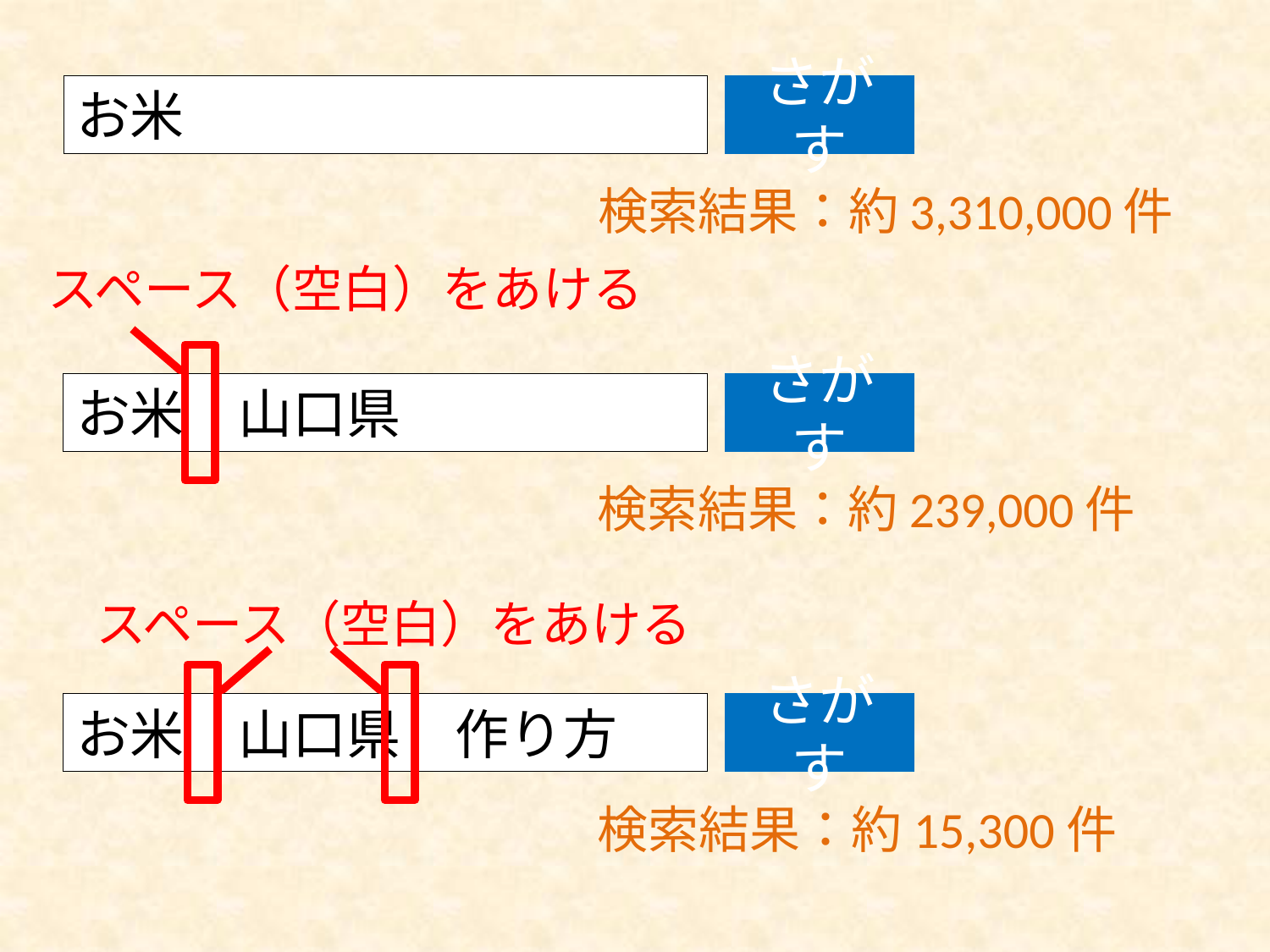

# お米
さがす
検索結果：約3,310,000件
スペース（空白）をあける

お米　山口県
さがす
検索結果：約239,000件
スペース（空白）をあける

お米　山口県　作り方
さがす
検索結果：約15,300件